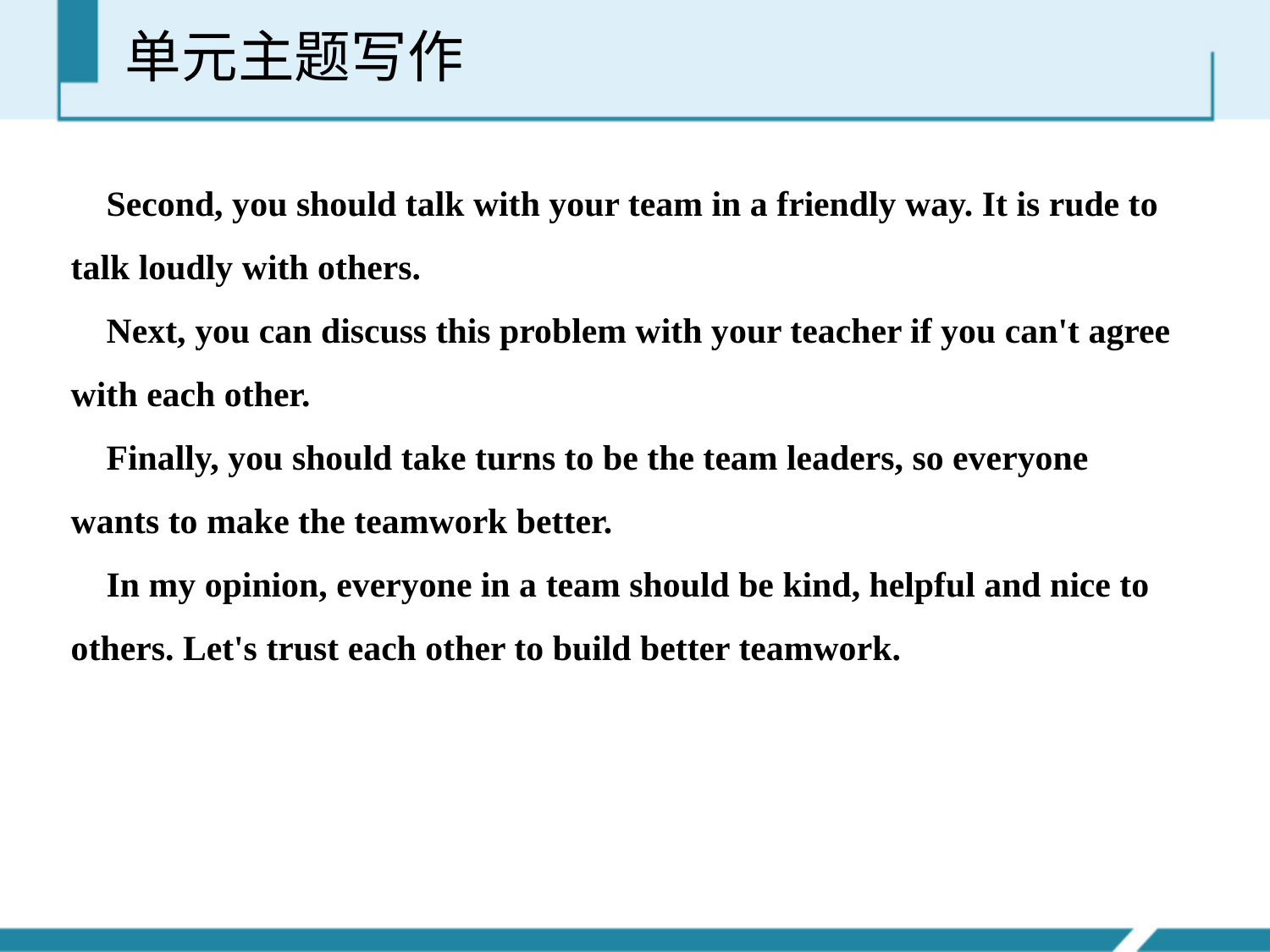

单元主题写作
    Second, you should talk with your team in a friendly way. It is rude to talk loudly with others.
    Next, you can discuss this problem with your teacher if you can't agree with each other.
    Finally, you should take turns to be the team leaders, so everyone wants to make the teamwork better.
    In my opinion, everyone in a team should be kind, helpful and nice to others. Let's trust each other to build better teamwork.